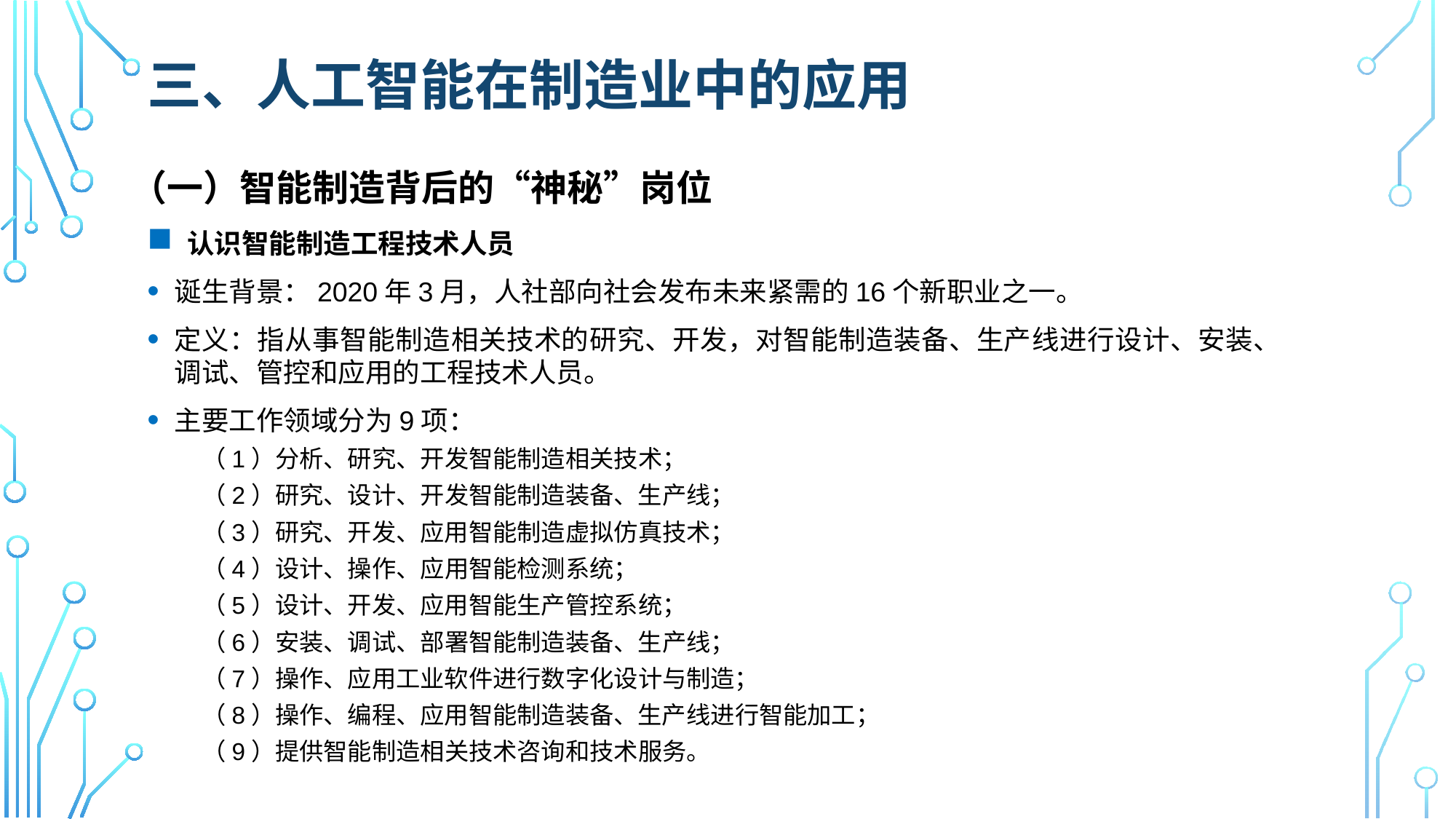

# 三、人工智能在制造业中的应用
（一）智能制造背后的“神秘”岗位
 认识智能制造工程技术人员
诞生背景：2020年3月，人社部向社会发布未来紧需的16个新职业之一。
定义：指从事智能制造相关技术的研究、开发，对智能制造装备、生产线进行设计、安装、调试、管控和应用的工程技术人员。
主要工作领域分为9项：
（1）分析、研究、开发智能制造相关技术；
（2）研究、设计、开发智能制造装备、生产线；
（3）研究、开发、应用智能制造虚拟仿真技术；
（4）设计、操作、应用智能检测系统；
（5）设计、开发、应用智能生产管控系统；
（6）安装、调试、部署智能制造装备、生产线；
（7）操作、应用工业软件进行数字化设计与制造；
（8）操作、编程、应用智能制造装备、生产线进行智能加工；
（9）提供智能制造相关技术咨询和技术服务。